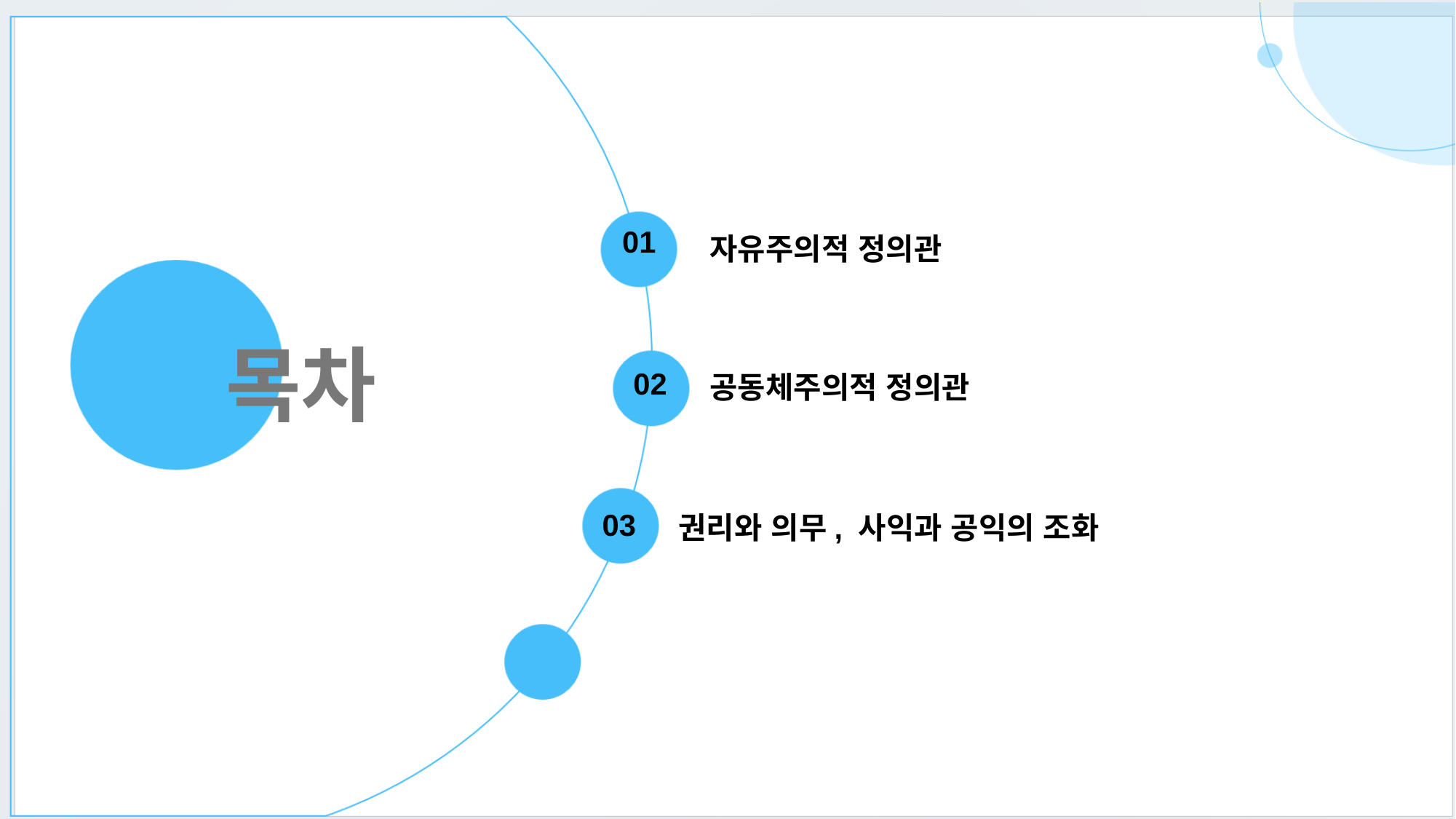

01
자유주의적 정의관
목차
02
공동체주의적 정의관
03
권리와 의무, 사익과 공익의 조화